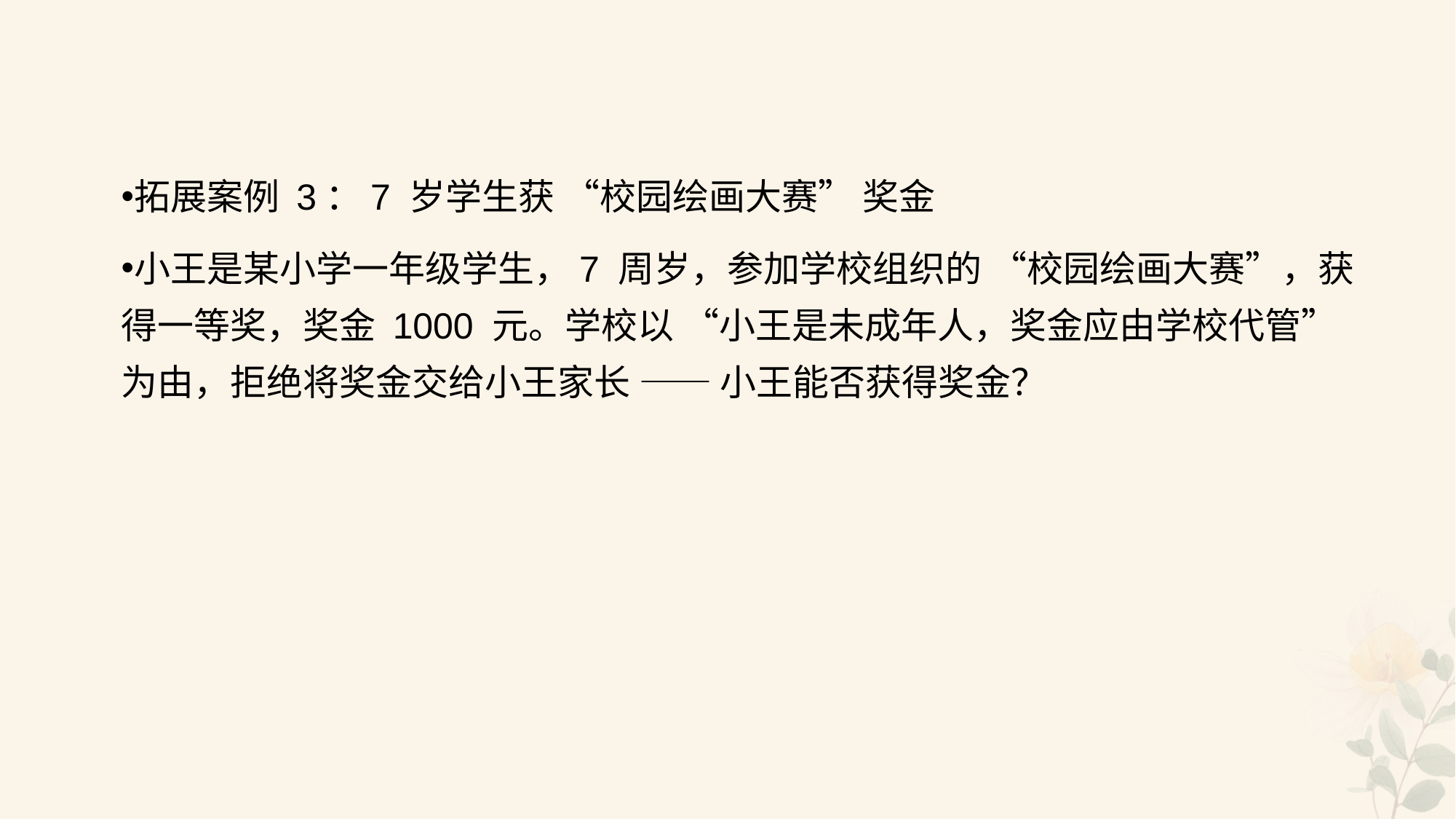

#
拓展案例 3：7 岁学生获 “校园绘画大赛” 奖金
小王是某小学一年级学生，7 周岁，参加学校组织的 “校园绘画大赛”，获得一等奖，奖金 1000 元。学校以 “小王是未成年人，奖金应由学校代管” 为由，拒绝将奖金交给小王家长 —— 小王能否获得奖金？